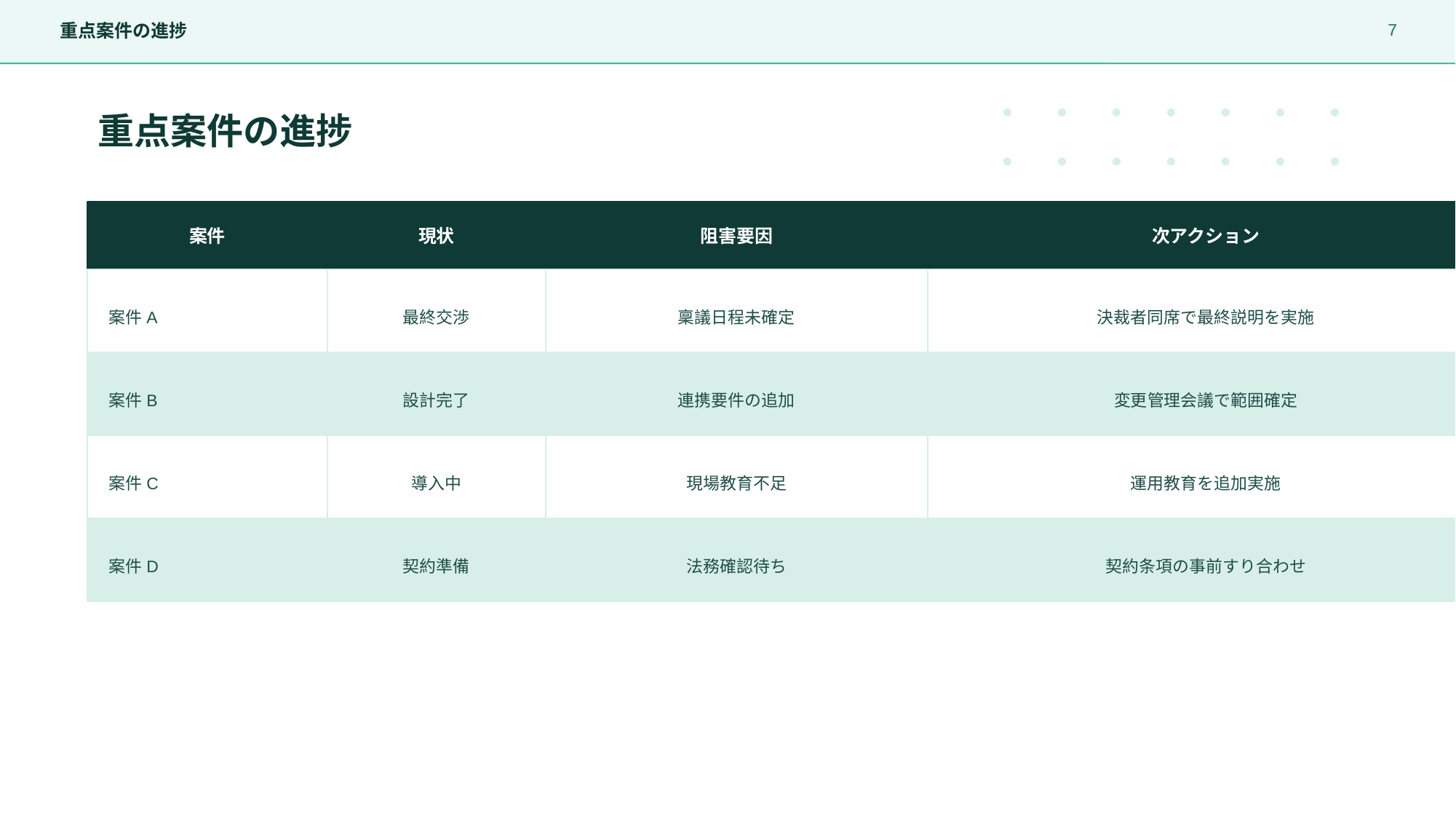

7
重点案件の進捗

重点案件の進捗

案件
現状
阻害要因
次アクション

案件A
最終交渉
稟議日程未確定
決裁者同席で最終説明を実施

案件B
設計完了
連携要件の追加
変更管理会議で範囲確定

案件C
導入中
現場教育不足
運用教育を追加実施

案件D
契約準備
法務確認待ち
契約条項の事前すり合わせ